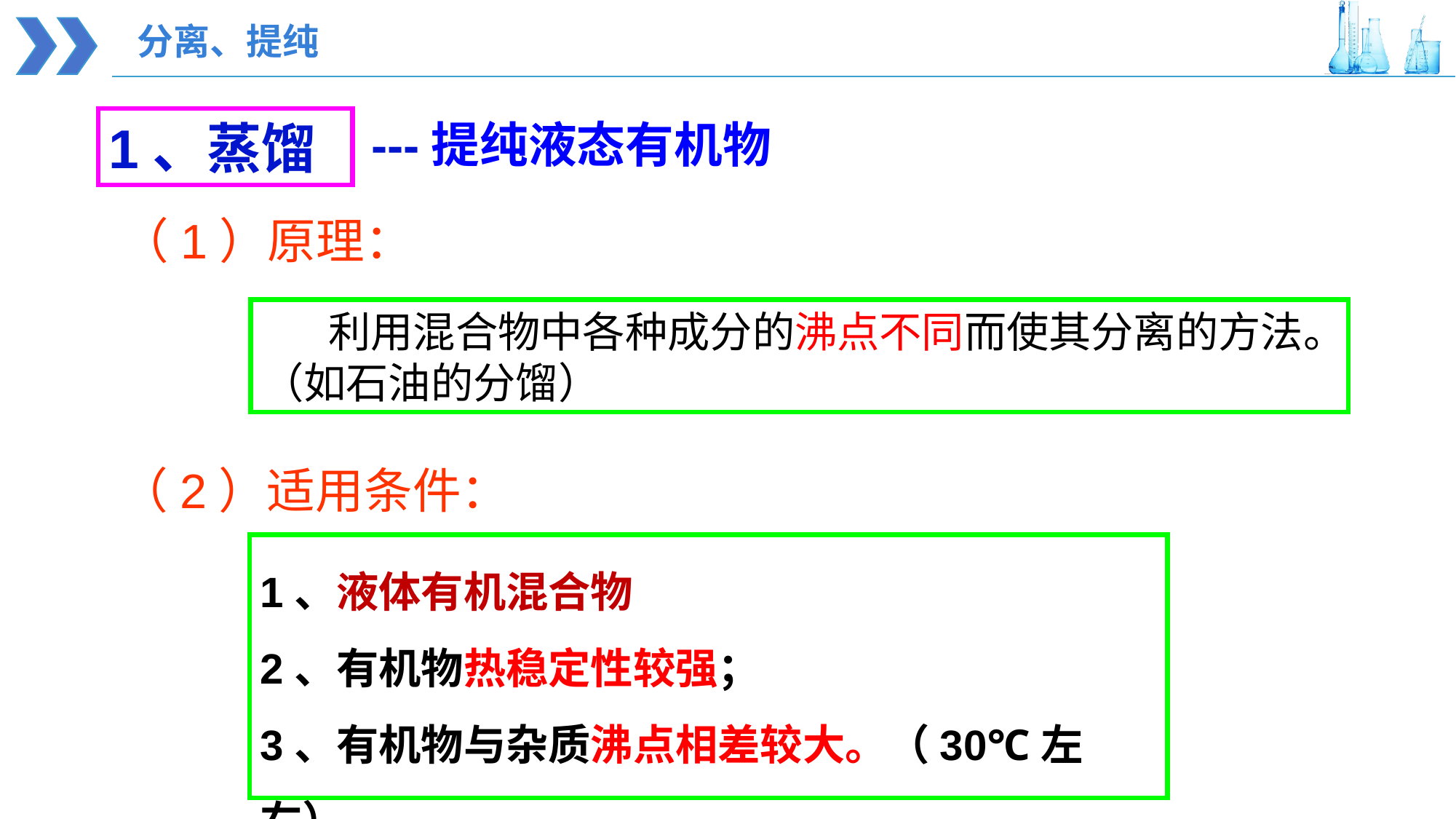

分离、提纯
---提纯液态有机物
1、蒸馏
（1）原理：
      利用混合物中各种成分的沸点不同而使其分离的方法。（如石油的分馏）
（2）适用条件：
1、液体有机混合物
2、有机物热稳定性较强；
3、有机物与杂质沸点相差较大。（30℃左右）